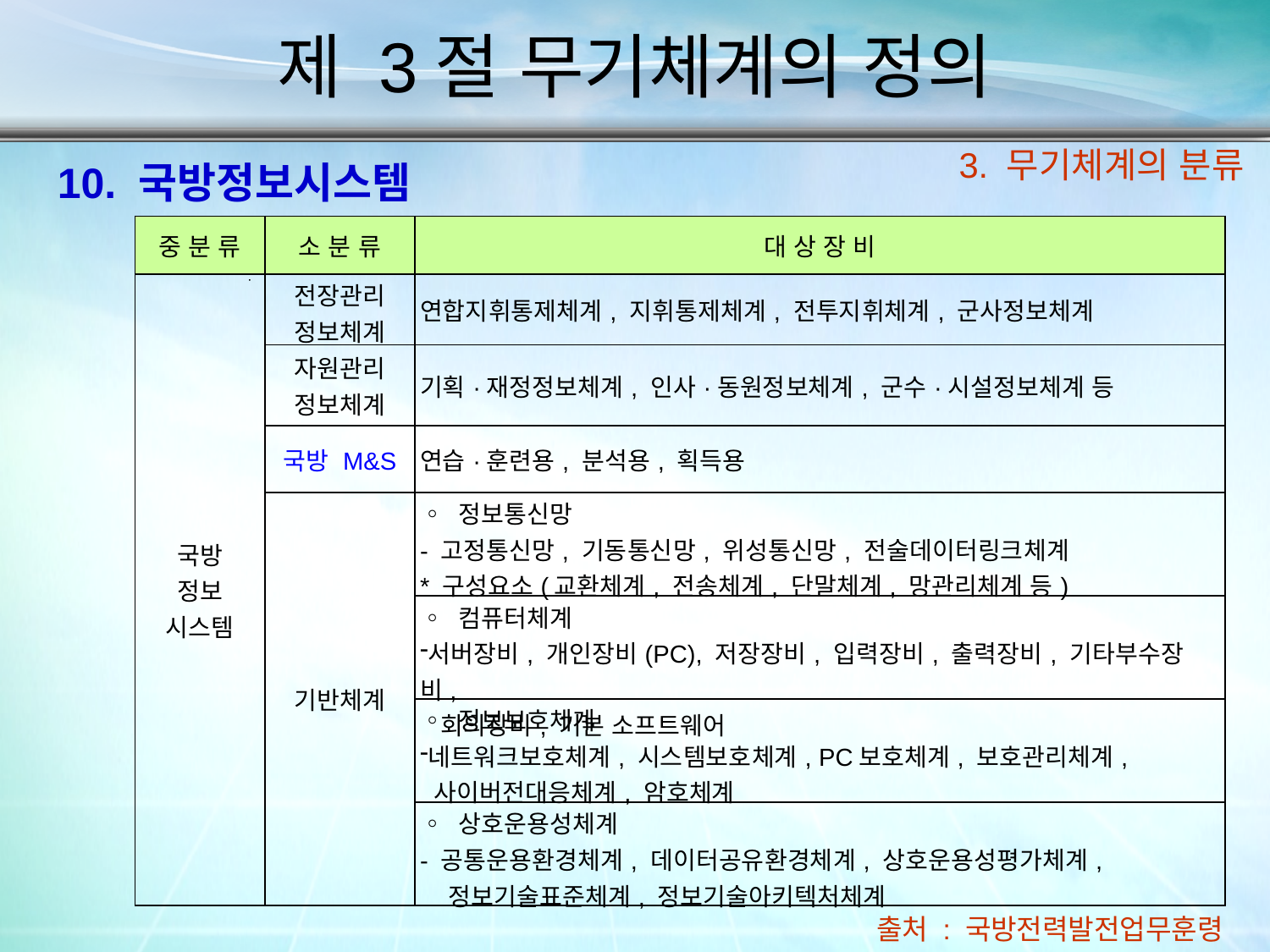

제 3절 무기체계의 정의
3. 무기체계의 분류
10. 국방정보시스템

| 중 분 류 | 소 분 류 | 대 상 장 비 |
| --- | --- | --- |
| 국방 정보 시스템 | 전장관리 정보체계 | 연합지휘통제체계, 지휘통제체계, 전투지휘체계, 군사정보체계 |
|  | 자원관리 정보체계 | 기획·재정정보체계, 인사·동원정보체계, 군수·시설정보체계 등 |
|  | 국방 M&S | 연습·훈련용, 분석용, 획득용 |
|  | 기반체계 | ◦ 정보통신망 - 고정통신망, 기동통신망, 위성통신망, 전술데이터링크체계 \* 구성요소(교환체계, 전송체계, 단말체계, 망관리체계 등) |
|  |  | ◦ 컴퓨터체계 서버장비, 개인장비(PC), 저장장비, 입력장비, 출력장비, 기타부수장비, 회의장비, 기본 소프트웨어 |
|  |  | ◦ 정보보호체계 네트워크보호체계, 시스템보호체계, PC보호체계, 보호관리체계, 사이버전대응체계, 암호체계 |
|  |  | ◦ 상호운용성체계 - 공통운용환경체계, 데이터공유환경체계, 상호운용성평가체계, 정보기술표준체계, 정보기술아키텍처체계 |

출처 : 국방전력발전업무훈령